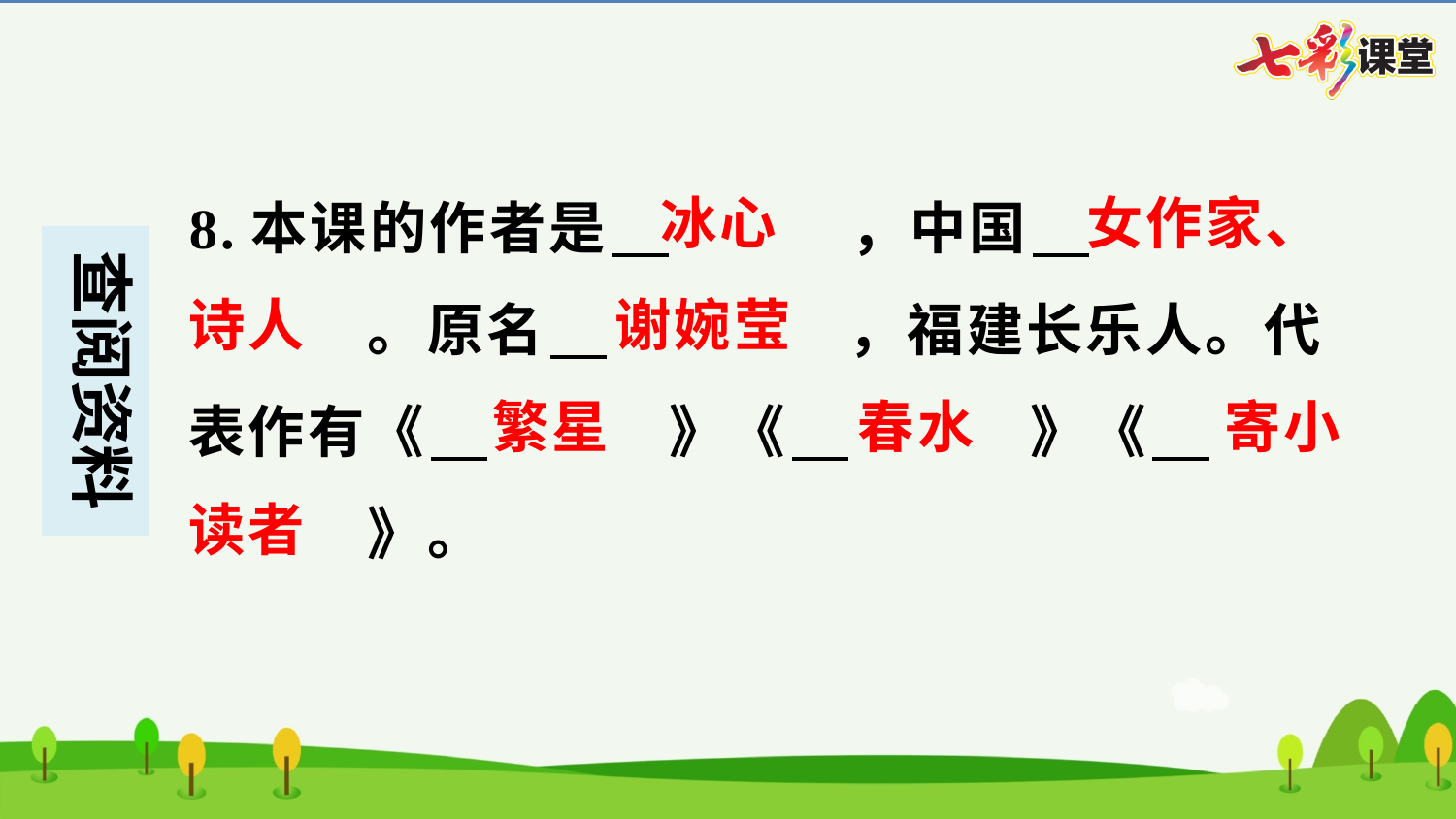

冰心
女作家、
8.本课的作者是 　冰心　，中国 　女作家、诗人　。原名 　谢婉莹　，福建长乐人。代表作有《 　繁星　》《 　春水　》《 　寄小读者　》。
诗人
谢婉莹
繁星
春水
寄小
读者